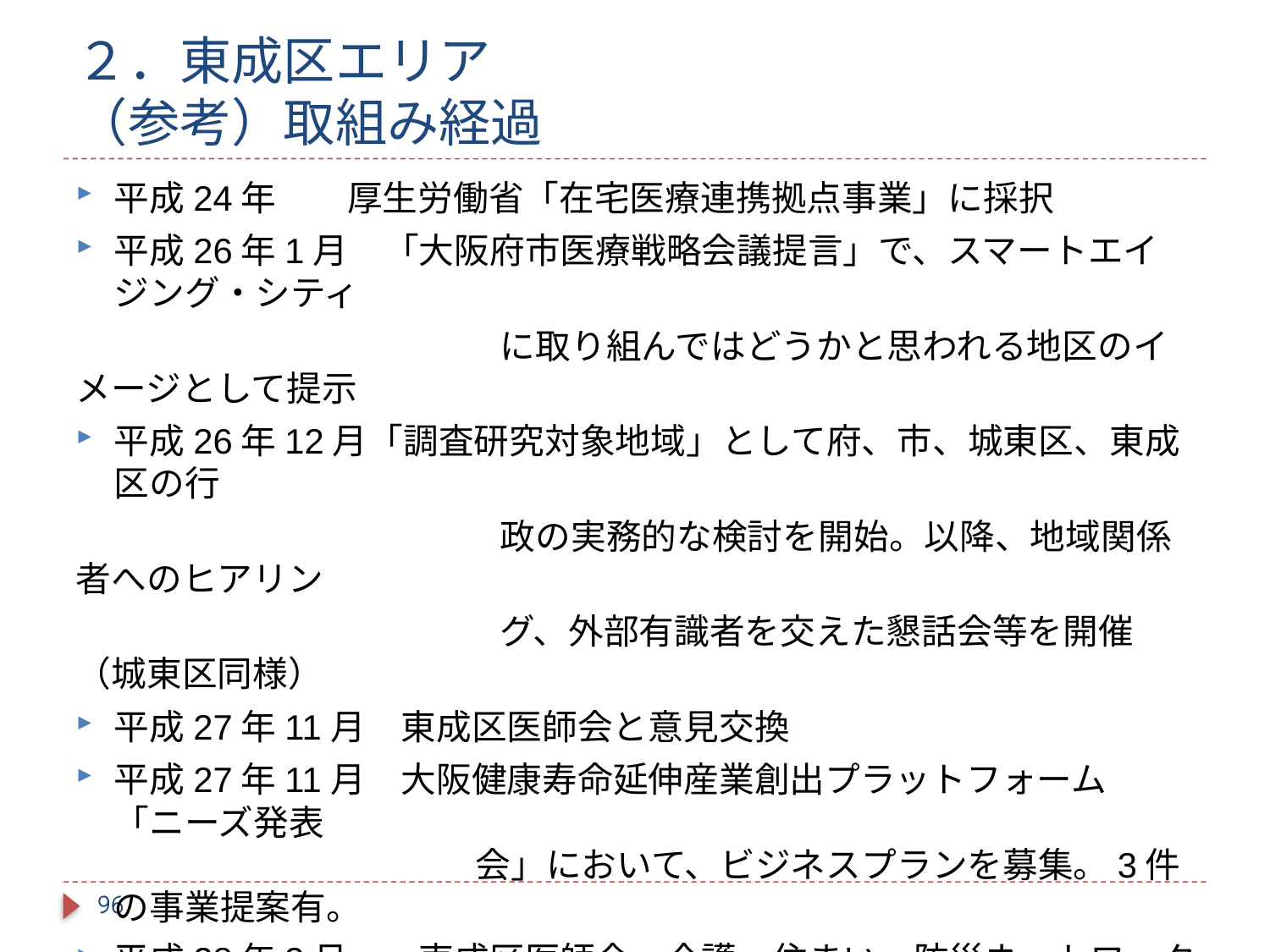

# ２．東成区エリア （参考）取組み経過
平成24年　　厚生労働省「在宅医療連携拠点事業」に採択
平成26年1月　「大阪府市医療戦略会議提言」で、スマートエイジング・シティ
　　　　　　　　　　　　に取り組んではどうかと思われる地区のイメージとして提示
平成26年12月「調査研究対象地域」として府、市、城東区、東成区の行
　　　　　　　　　　　　政の実務的な検討を開始。以降、地域関係者へのヒアリン
　　　　　　　　　　　　グ、外部有識者を交えた懇話会等を開催（城東区同様）
平成27年11月　東成区医師会と意見交換
平成27年11月　大阪健康寿命延伸産業創出プラットフォーム「ニーズ発表
 　　　　　　　　　　会」において、ビジネスプランを募集。3件の事業提案有。
平成28年3月　　東成区医師会、介護・住まい・防災ネットワーク、東成区、
　　　　　　　　　　 協力関係にあるNPO法人（平成27年度東成区「地域に
 　　　　　　　　　　根差した医療・福祉・介護の連携推進事業」助成団体）
 　　　　　　　　　　等が連携、新たな事業展開を検討・調整中
96